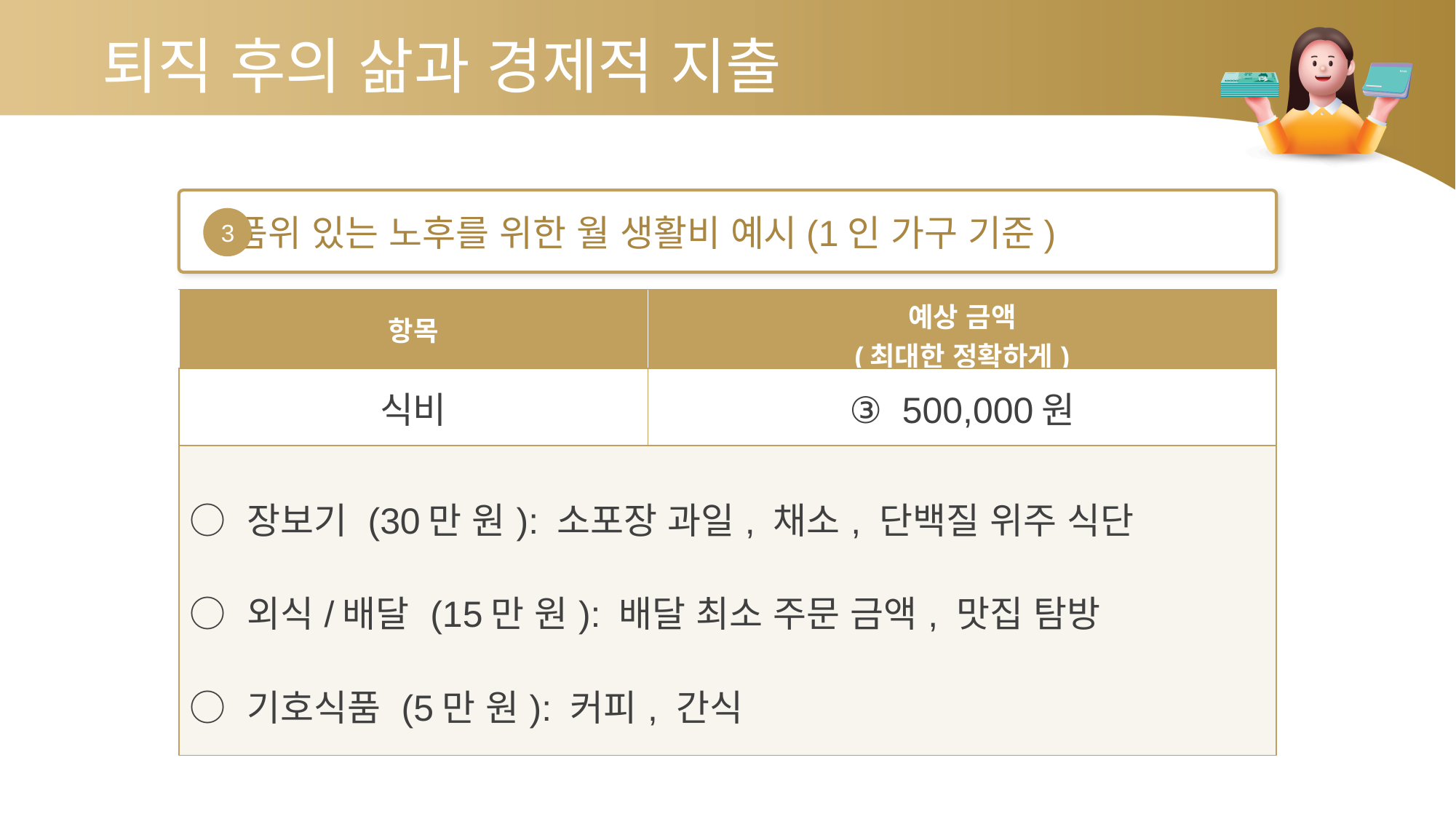

퇴직 후의 삶과 경제적 지출

품위 있는 노후를 위한 월 생활비 예시(1인 가구 기준)
3
| 항목 | 예상 금액 (최대한 정확하게) |
| --- | --- |
| 식비 | ③ 500,000원 |
| ○ 장보기 (30만 원): 소포장 과일, 채소, 단백질 위주 식단 ○ 외식/배달 (15만 원): 배달 최소 주문 금액, 맛집 탐방 ○ 기호식품 (5만 원): 커피, 간식 |  |